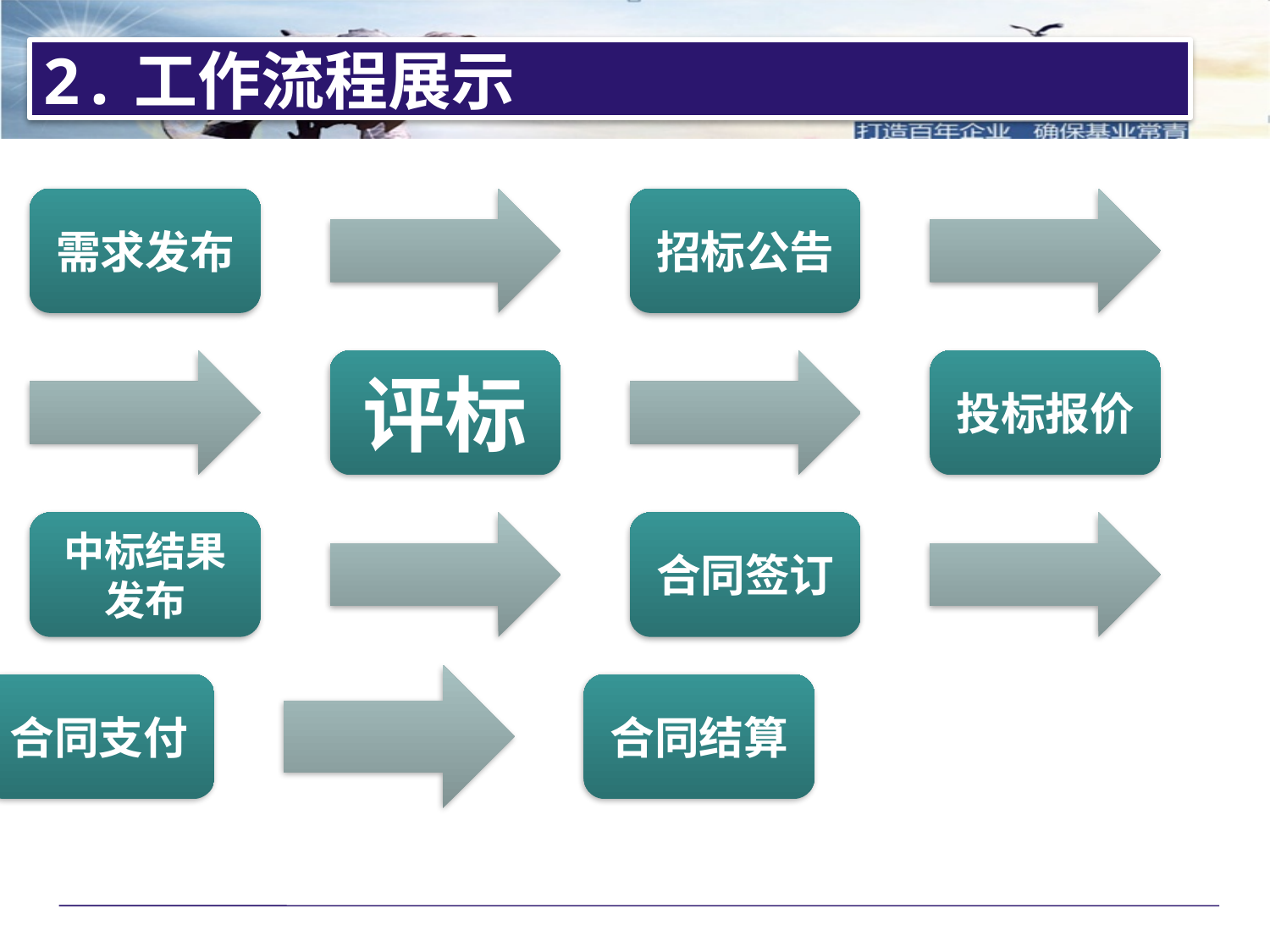

2.工作流程展示
#
需求发布
招标公告
投标报价
评标
中标结果发布
合同签订
合同结算
合同支付